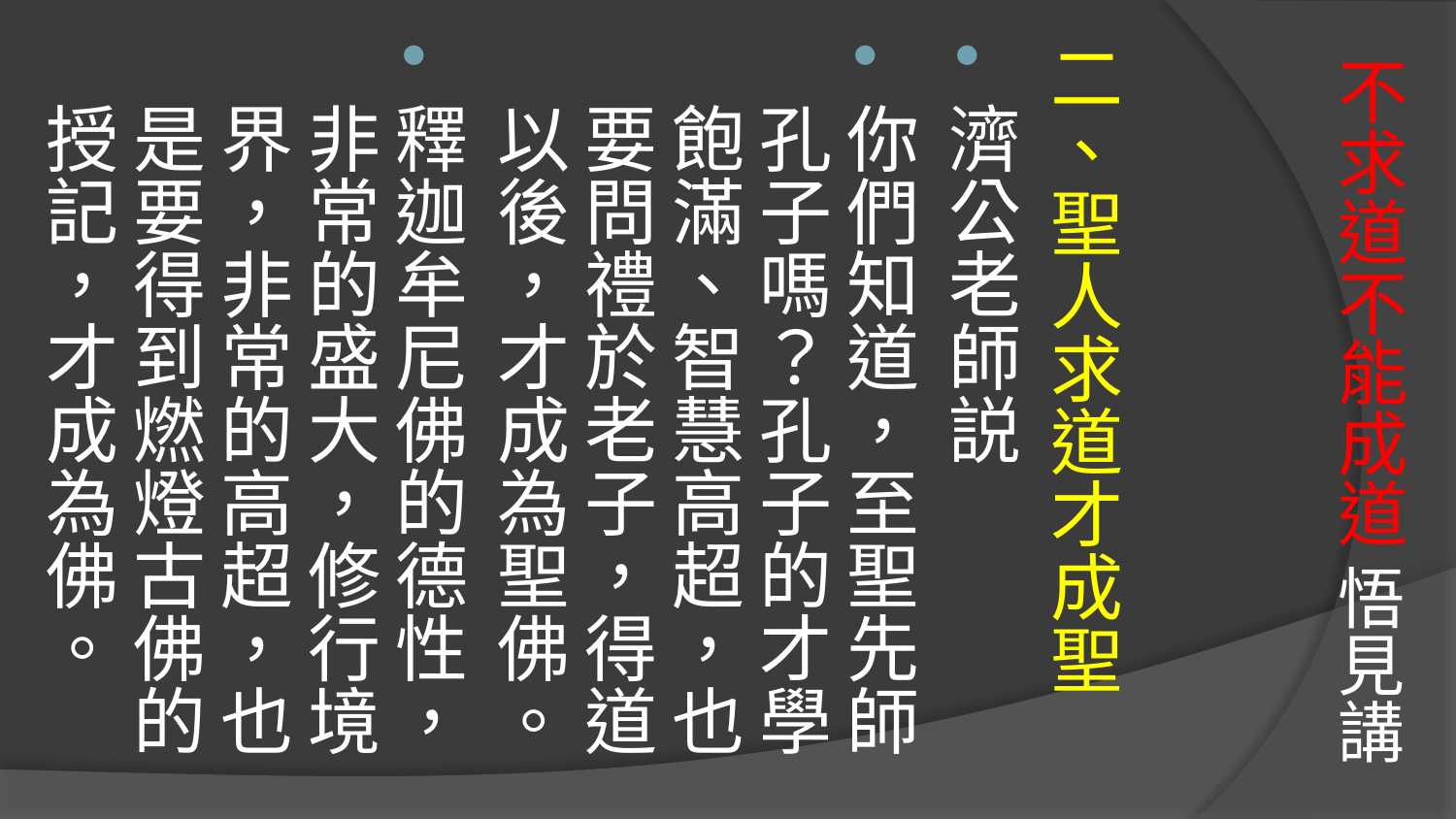

二、聖人求道才成聖
濟公老師説
你們知道，至聖先師孔子嗎？孔子的才學飽滿、智慧高超，也要問禮於老子，得道以後，才成為聖佛。
釋迦牟尼佛的德性，非常的盛大，修行境界，非常的高超，也是要得到燃燈古佛的授記，才成為佛。
# 不求道不能成道 悟見講